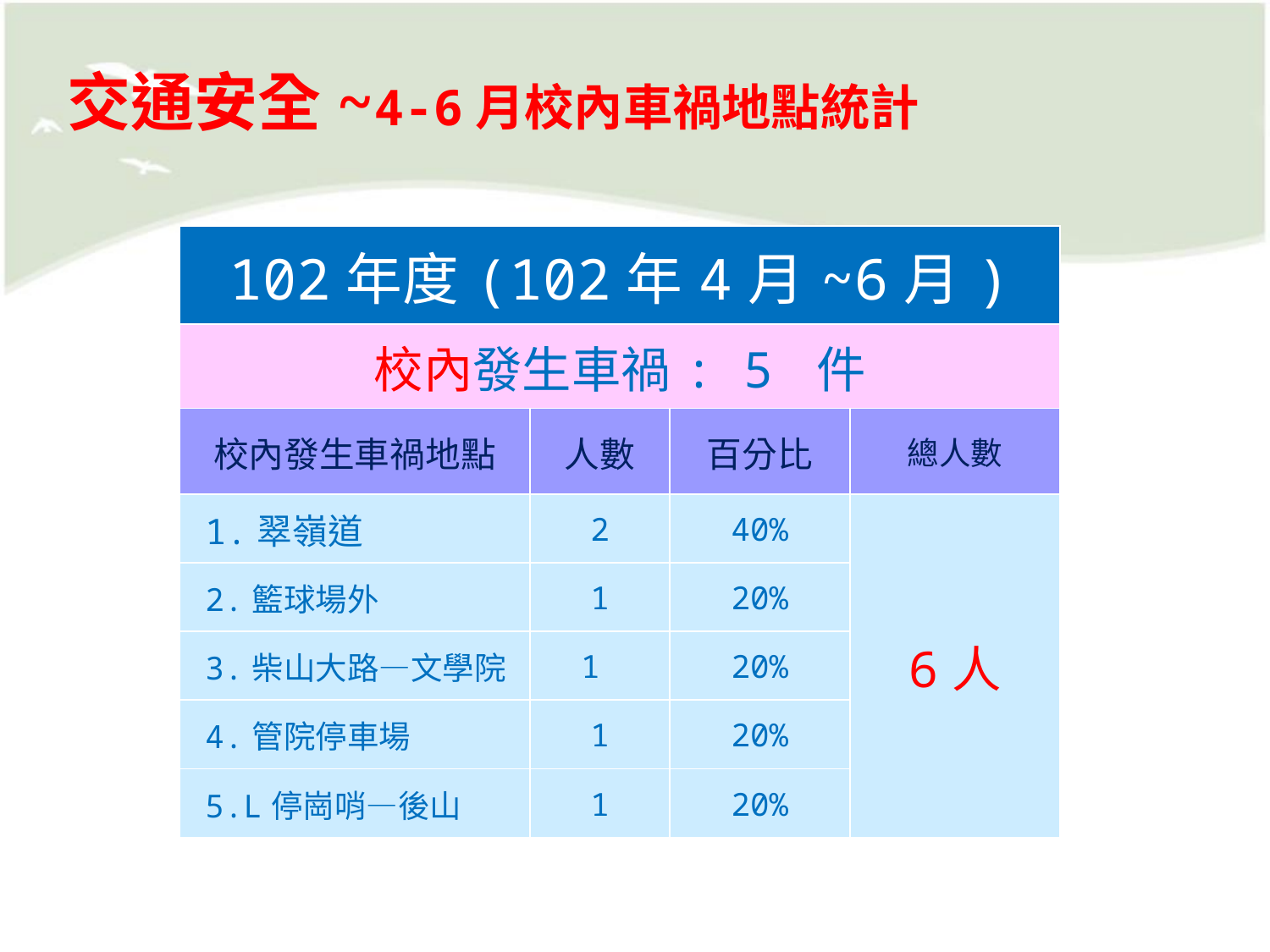

交通安全~4-6月校內車禍地點統計
| 102年度(102年4月~6月) |  |  |  |
| --- | --- | --- | --- |
| 校內發生車禍: 5 件 |  |  |  |
| 校內發生車禍地點 | 人數 | 百分比 | 總人數 |
| 1.翠嶺道 | 2 | 40% | 6人 |
| 2.籃球場外 | 1 | 20% |  |
| 3.柴山大路—文學院 | 1 | 20% |  |
| 4.管院停車場 | 1 | 20% |  |
| 5.L停崗哨—後山 | 1 | 20% |  |